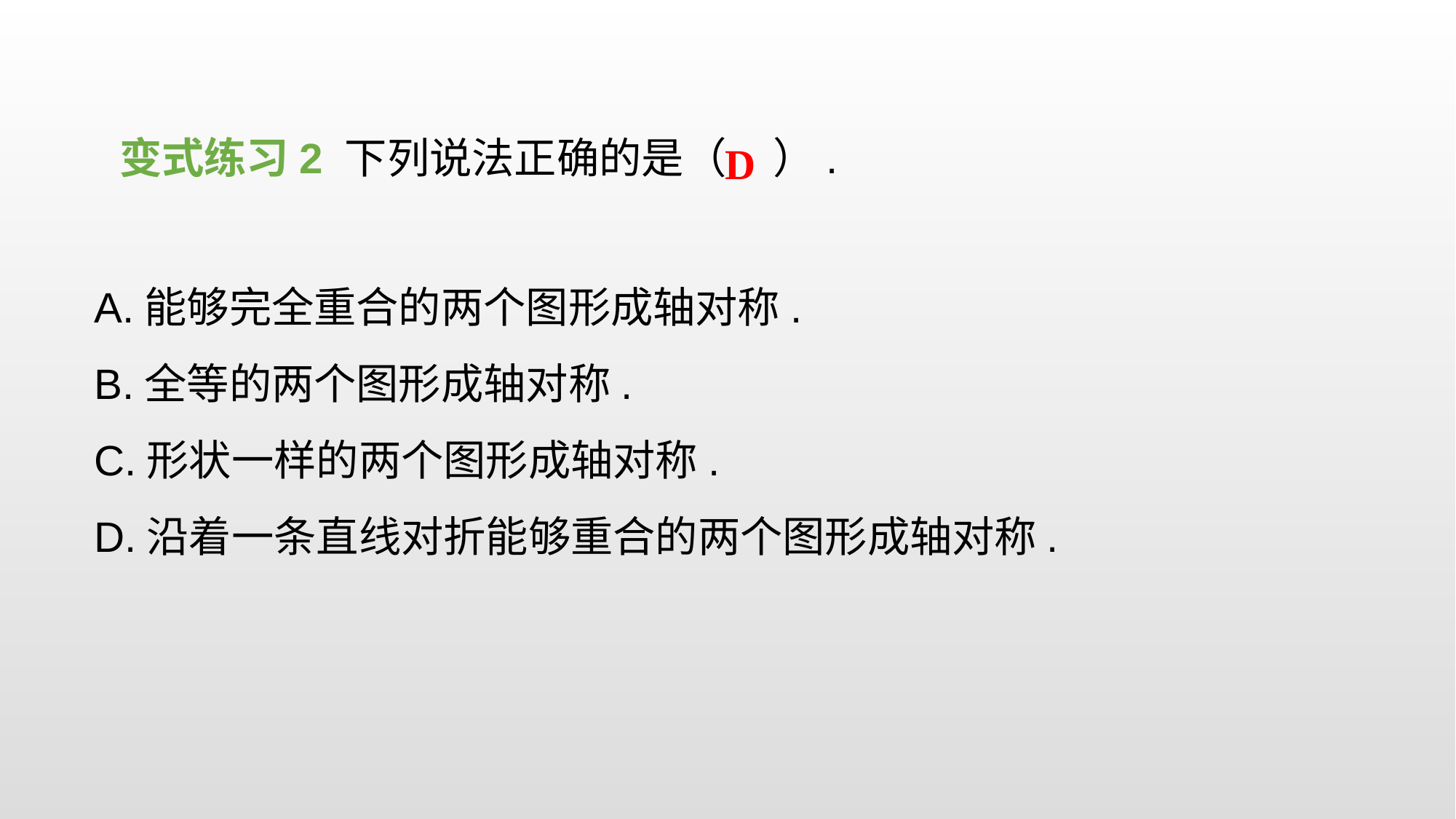

变式练习2 下列说法正确的是（     ）.
D
A.能够完全重合的两个图形成轴对称.
B.全等的两个图形成轴对称.
C.形状一样的两个图形成轴对称.
D.沿着一条直线对折能够重合的两个图形成轴对称.